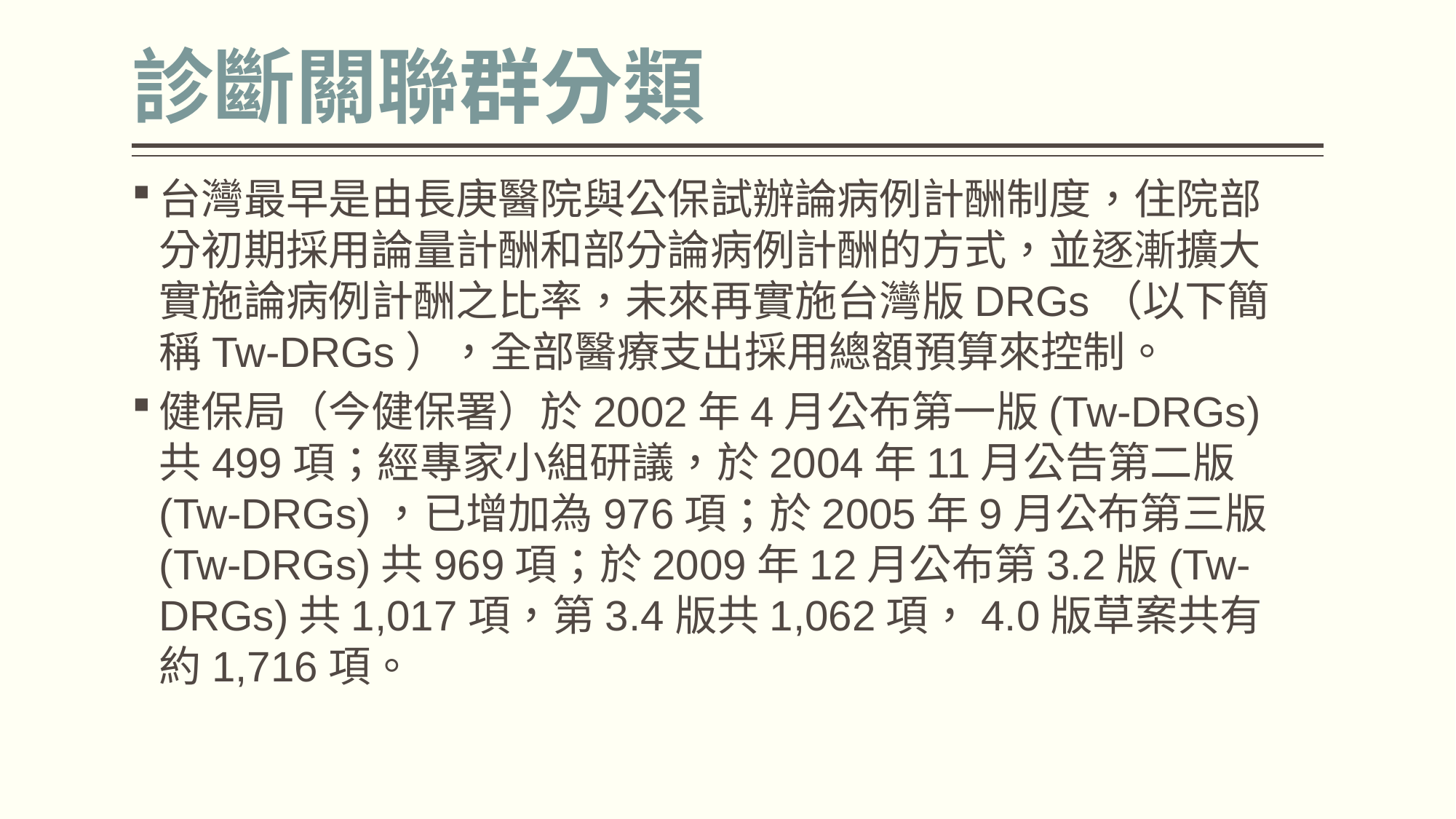

# 診斷關聯群分類
台灣最早是由長庚醫院與公保試辦論病例計酬制度，住院部分初期採用論量計酬和部分論病例計酬的方式，並逐漸擴大實施論病例計酬之比率，未來再實施台灣版DRGs（以下簡稱Tw-DRGs），全部醫療支出採用總額預算來控制。
健保局（今健保署）於2002年4月公布第一版(Tw-DRGs)共499項；經專家小組研議，於2004年11月公告第二版(Tw-DRGs)，已增加為976項；於2005年9月公布第三版(Tw-DRGs)共969項；於2009年12月公布第3.2版(Tw-DRGs)共1,017項，第3.4版共1,062項，4.0版草案共有約1,716項。